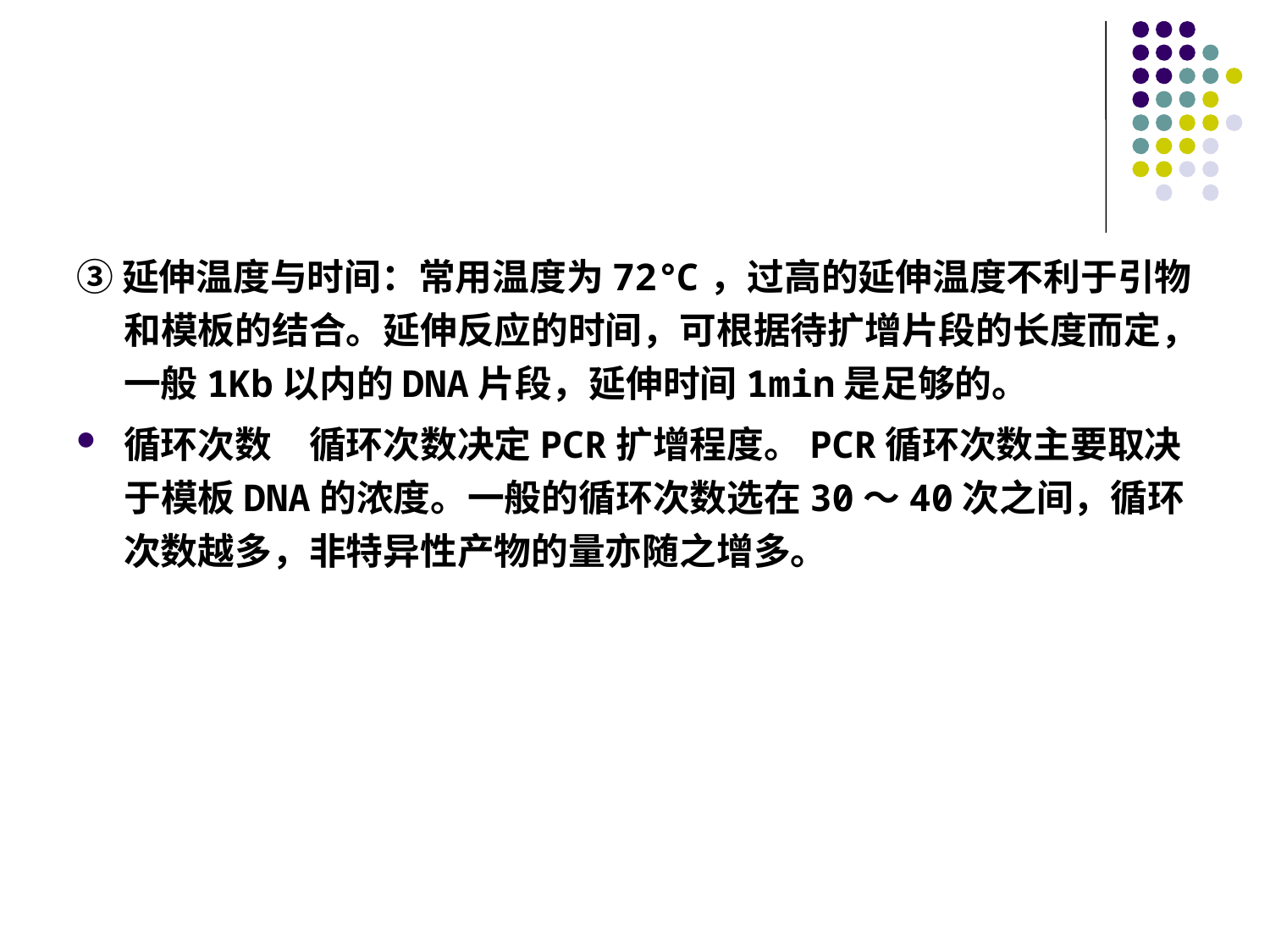

③延伸温度与时间：常用温度为72℃，过高的延伸温度不利于引物和模板的结合。延伸反应的时间，可根据待扩增片段的长度而定，一般1Kb以内的DNA片段，延伸时间1min是足够的。
循环次数　循环次数决定PCR扩增程度。PCR循环次数主要取决于模板DNA的浓度。一般的循环次数选在30～40次之间，循环次数越多，非特异性产物的量亦随之增多。